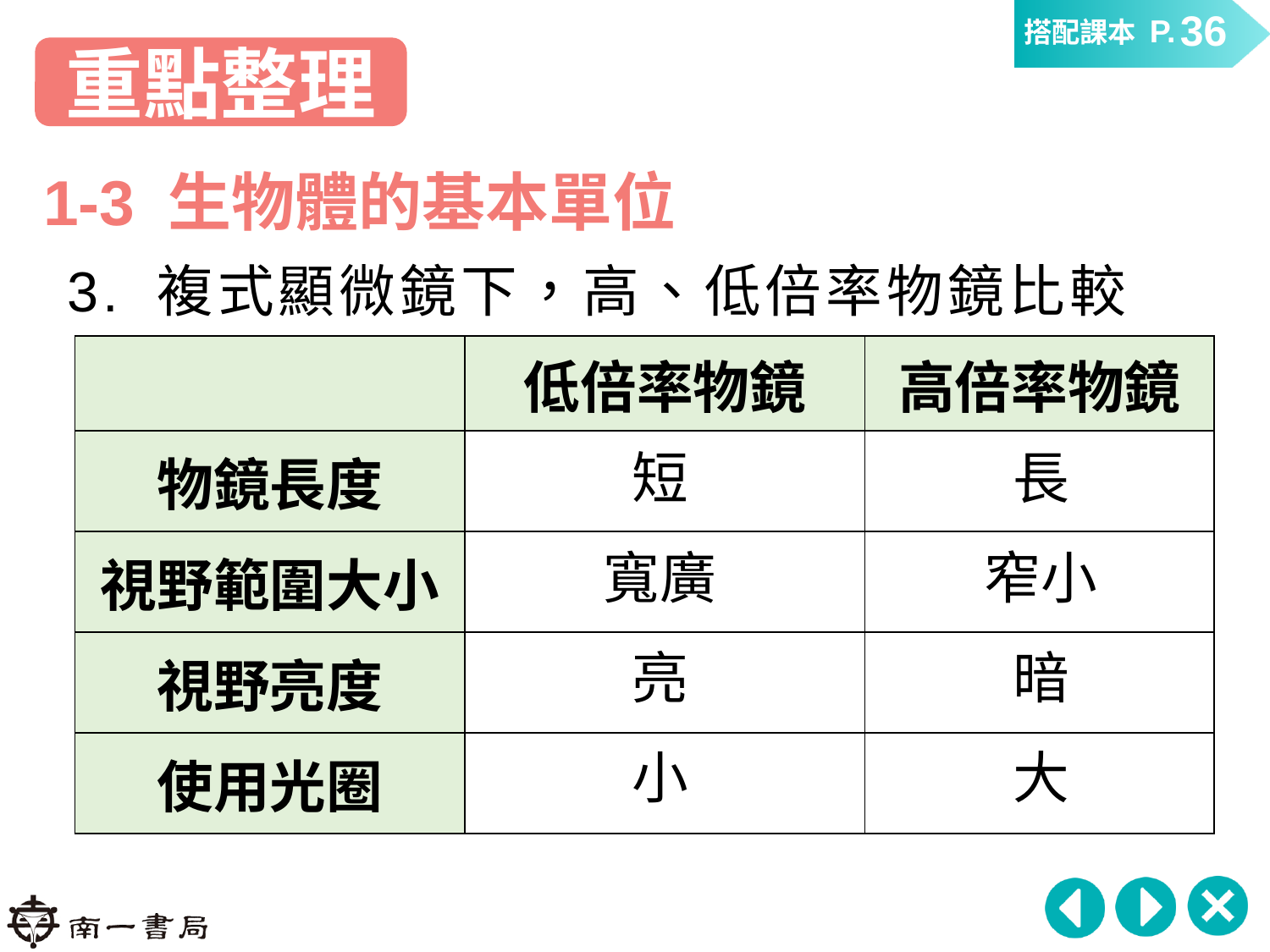

36
重點整理
1-3 生物體的基本單位
3. 複式顯微鏡下，高、低倍率物鏡比較
|  | 低倍率物鏡 | 高倍率物鏡 |
| --- | --- | --- |
| 物鏡長度 |  |  |
| 視野範圍大小 |  |  |
| 視野亮度 |  |  |
| 使用光圈 |  |  |
短
長
寬廣
窄小
亮
暗
小
大